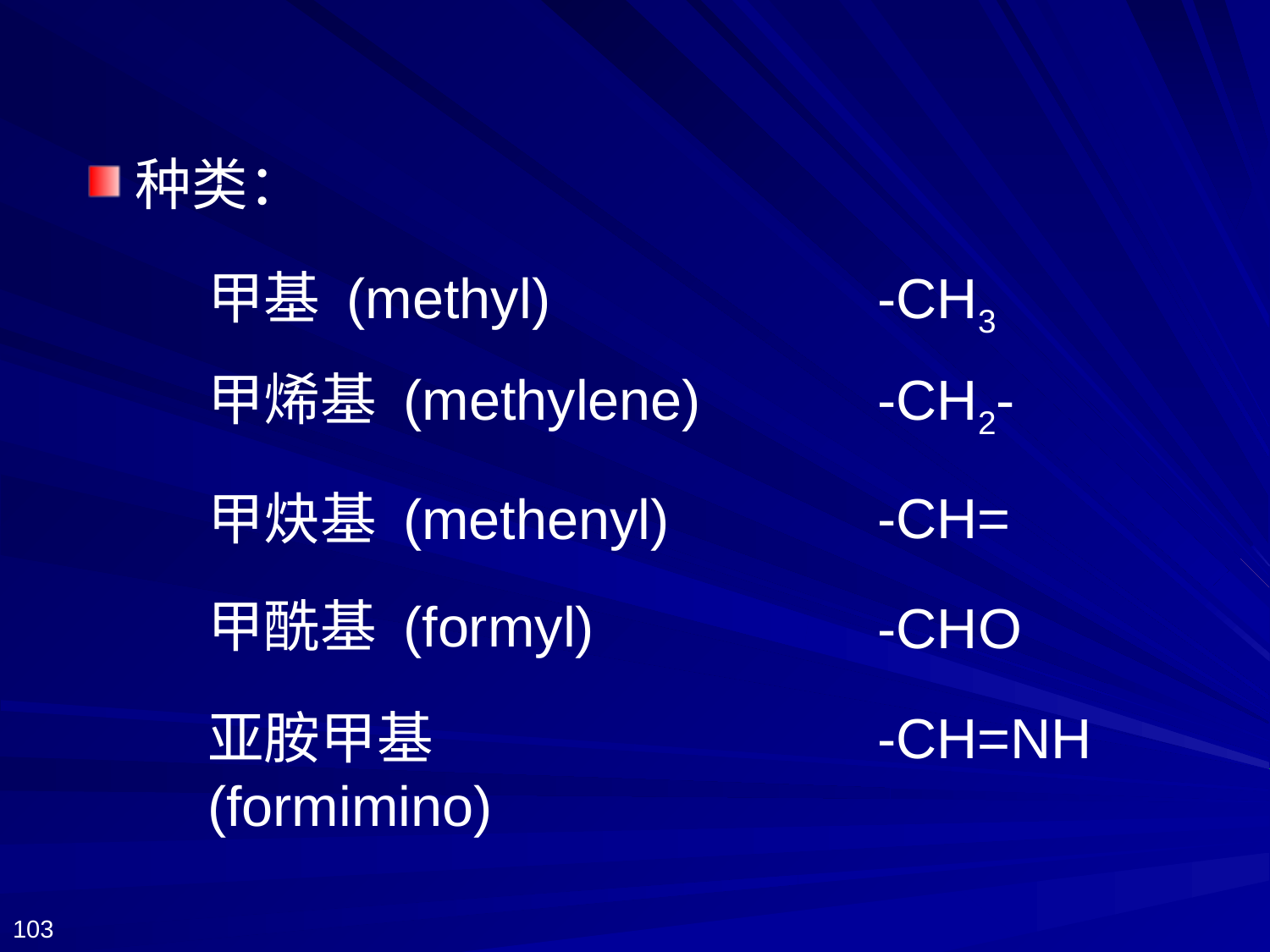

种类：
甲基 (methyl)
-CH3
甲烯基 (methylene)
-CH2-
-CH=
甲炔基 (methenyl)
甲酰基 (formyl)
-CHO
亚胺甲基 (formimino)
-CH=NH
103